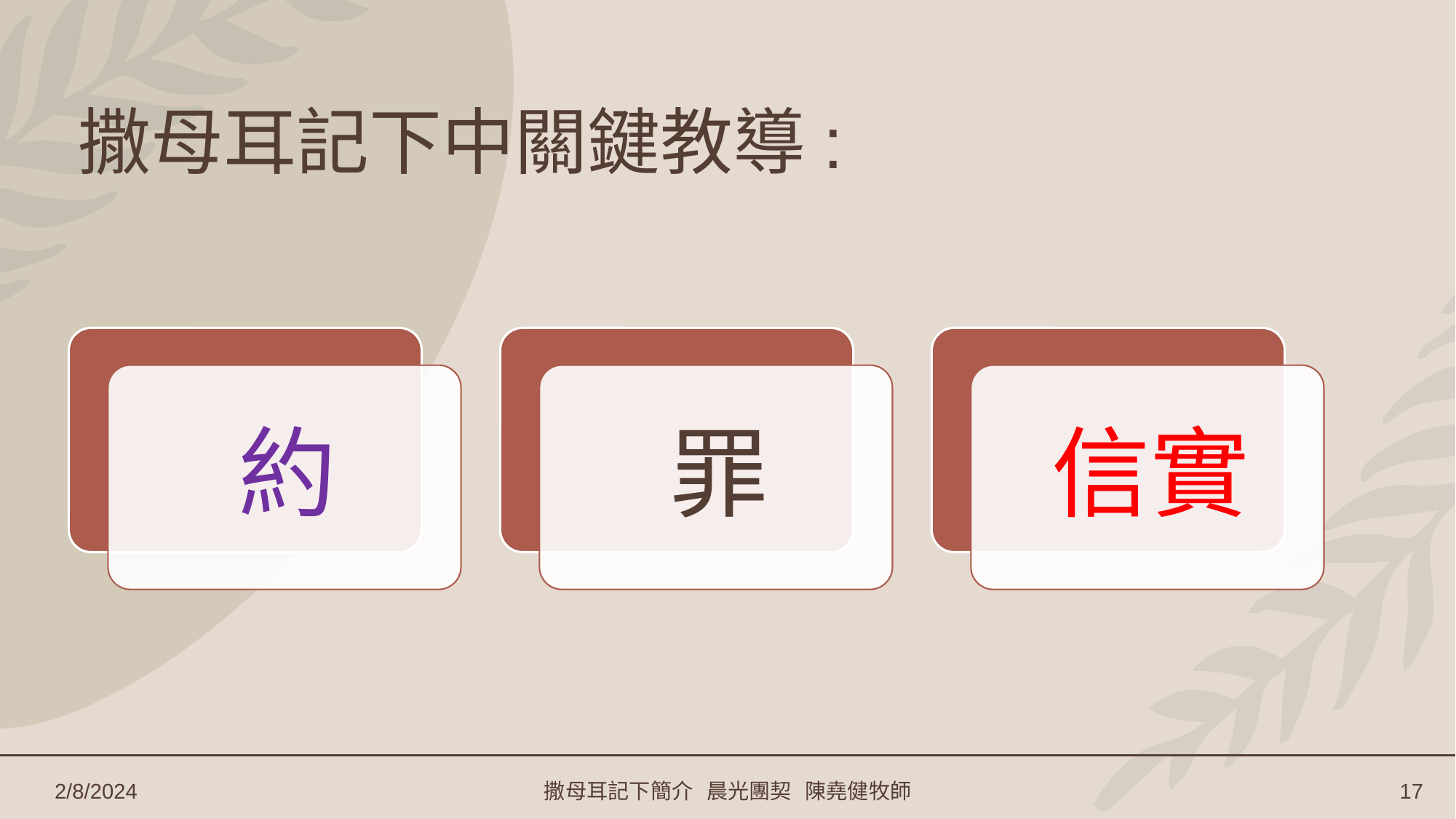

# 撒母耳記下中關鍵教導:
約
罪
信實
2/8/2024
撒母耳記下簡介  晨光團契  陳堯健牧師
17